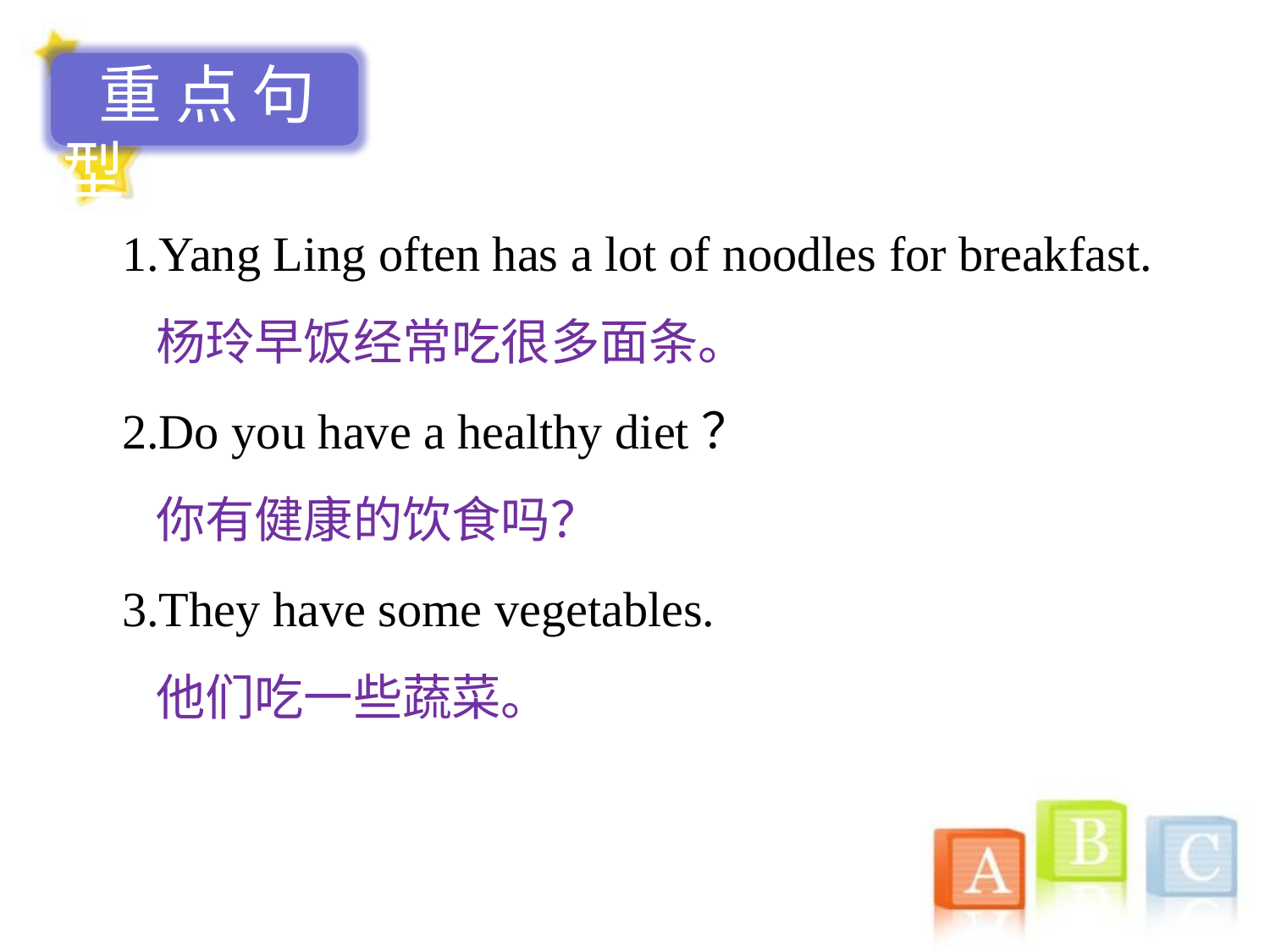

重点句型

1.Yang Ling often has a lot of noodles for breakfast.
  杨玲早饭经常吃很多面条。
2.Do you have a healthy diet？
  你有健康的饮食吗？
3.They have some vegetables.
  他们吃一些蔬菜。